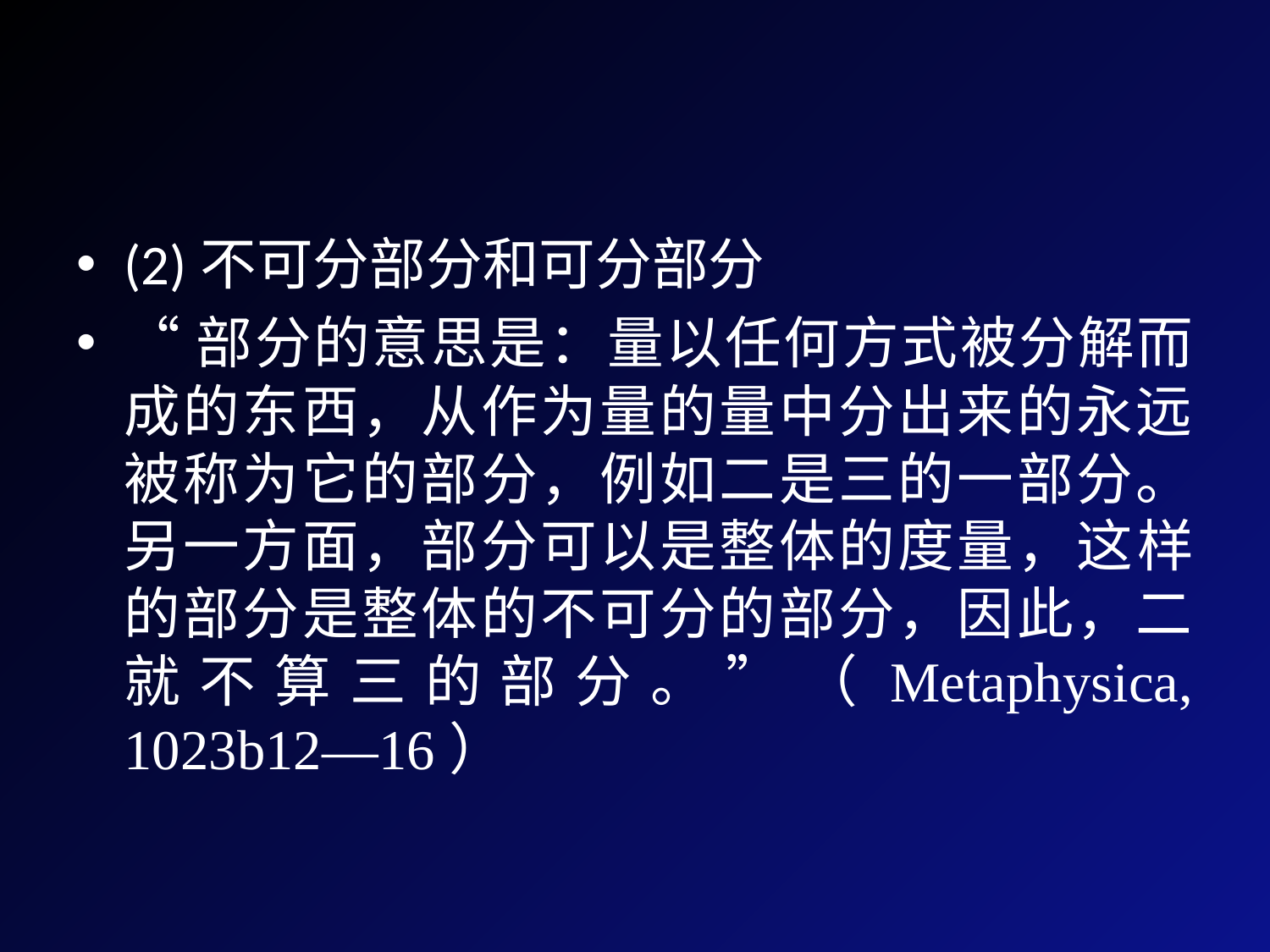

#
(2)不可分部分和可分部分
“部分的意思是：量以任何方式被分解而成的东西，从作为量的量中分出来的永远被称为它的部分，例如二是三的一部分。另一方面，部分可以是整体的度量，这样的部分是整体的不可分的部分，因此，二就不算三的部分。”（Metaphysica, 1023b12—16）